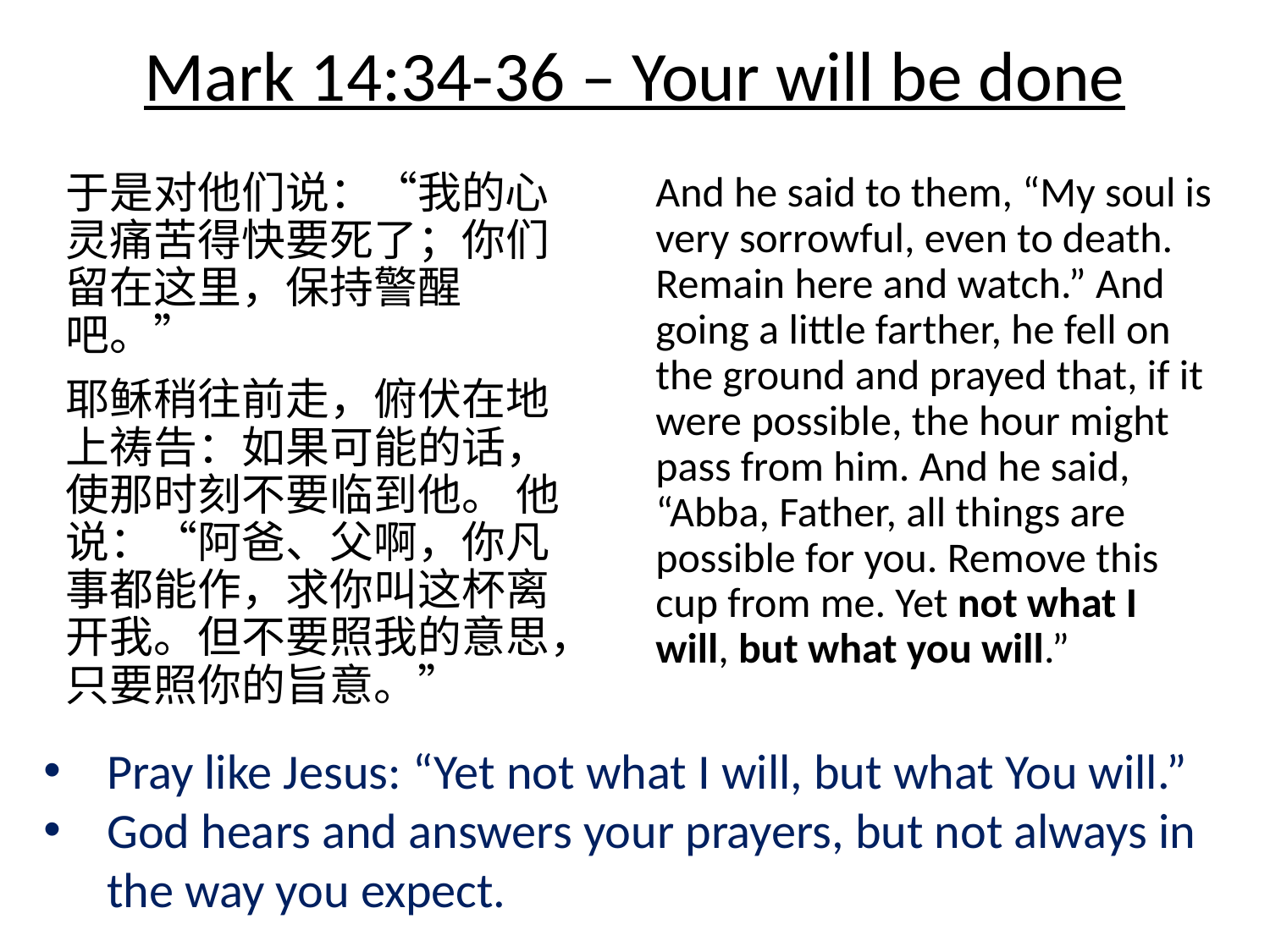

# Mark 14:34-36 – Your will be done
于是对他们说：“我的心灵痛苦得快要死了；你们留在这里，保持警醒吧。”
耶稣稍往前走，俯伏在地上祷告：如果可能的话，使那时刻不要临到他。 他说：“阿爸、父啊，你凡事都能作，求你叫这杯离开我。但不要照我的意思，只要照你的旨意。”
And he said to them, “My soul is very sorrowful, even to death. Remain here and watch.” And going a little farther, he fell on the ground and prayed that, if it were possible, the hour might pass from him. And he said, “Abba, Father, all things are possible for you. Remove this cup from me. Yet not what I will, but what you will.”
Pray like Jesus: “Yet not what I will, but what You will.”
God hears and answers your prayers, but not always in the way you expect.